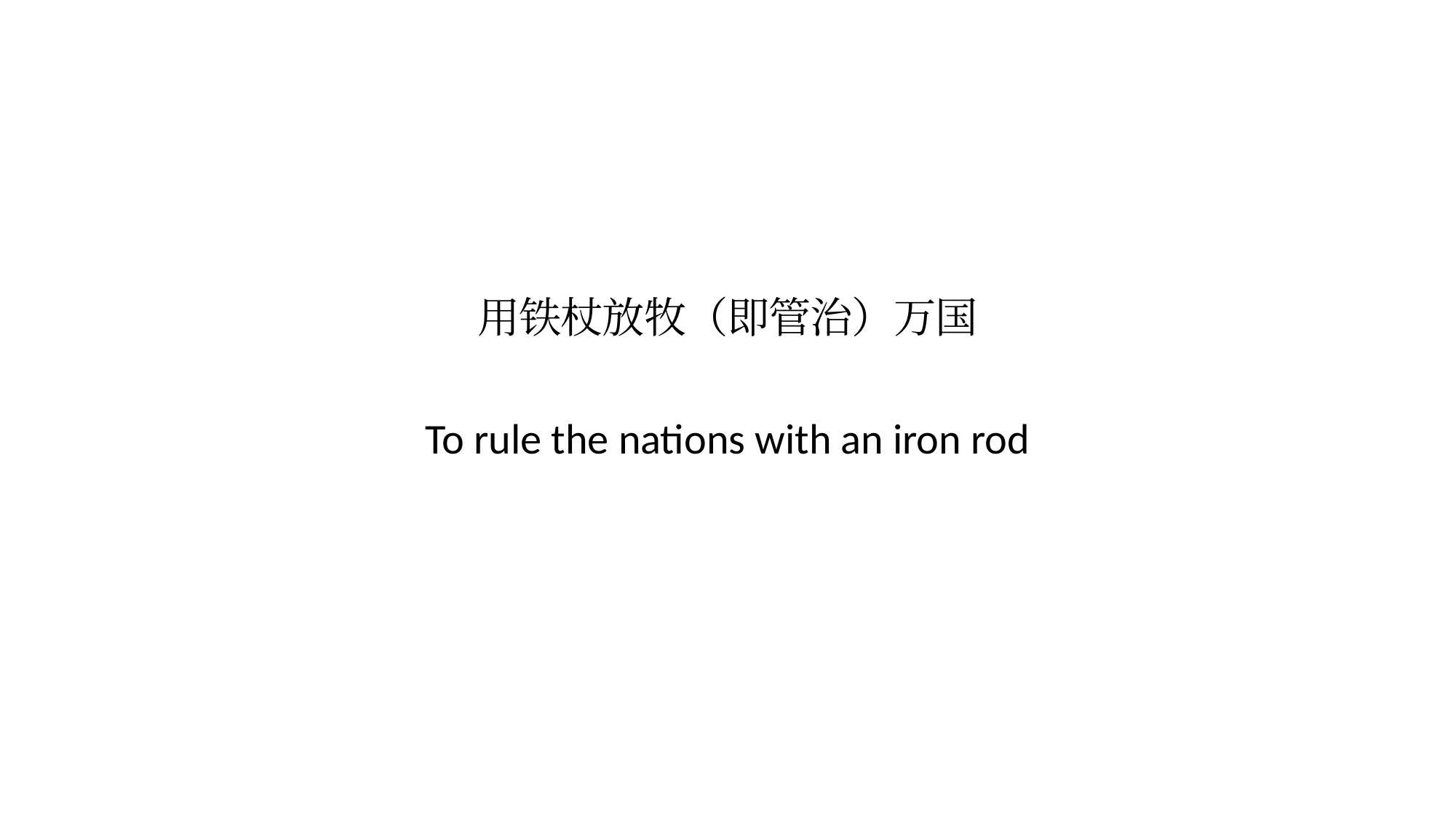

# 用铁杖放牧（即管治）万国 To rule the nations with an iron rod